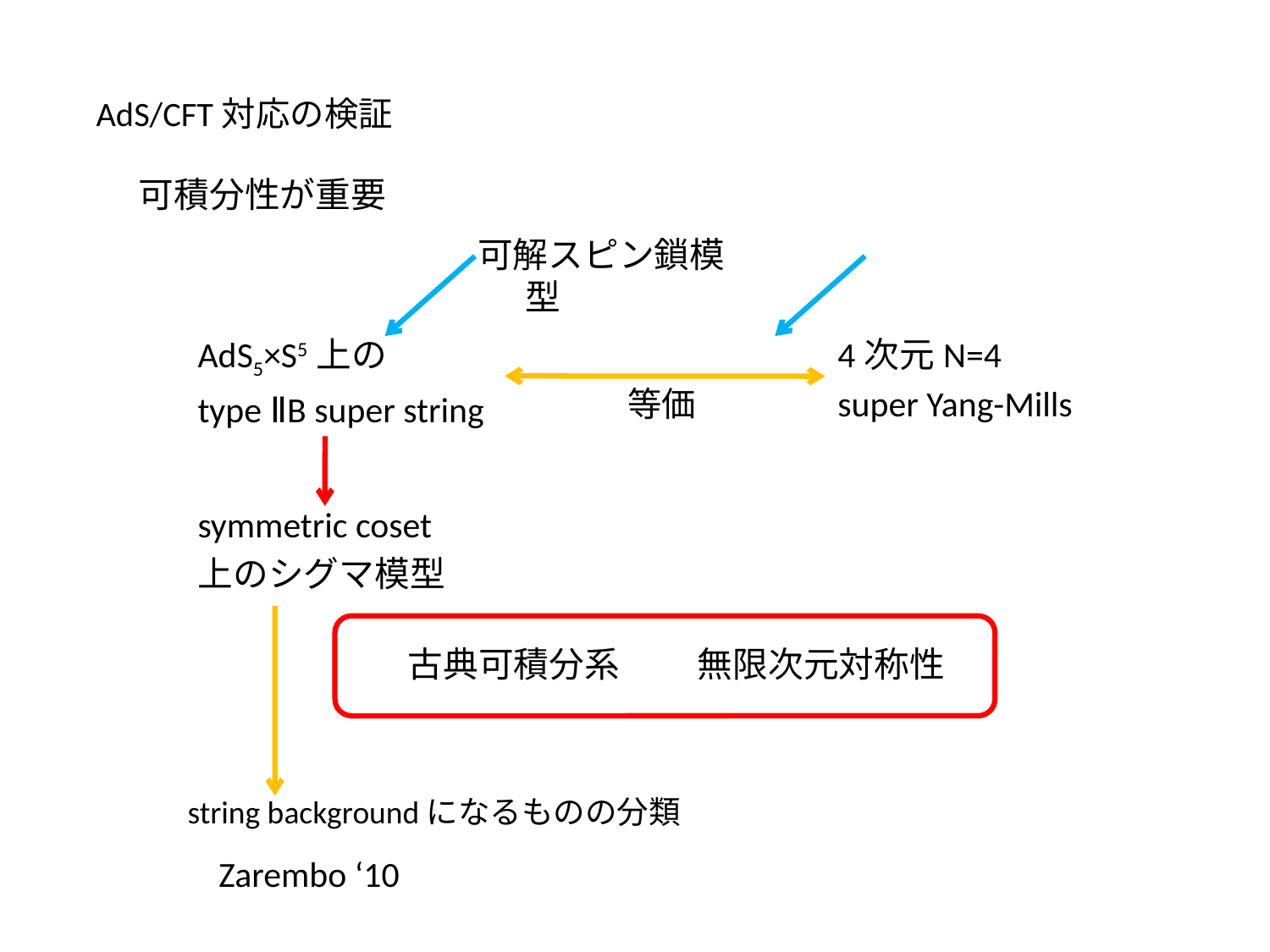

AdS/CFT対応の検証
可積分性が重要
可解スピン鎖模型
AdS5×S5上の
type ⅡB super string
4次元N=4
super Yang-Mills
等価
symmetric coset
上のシグマ模型

古典可積分系
無限次元対称性
string backgroundになるものの分類
Zarembo ‘10